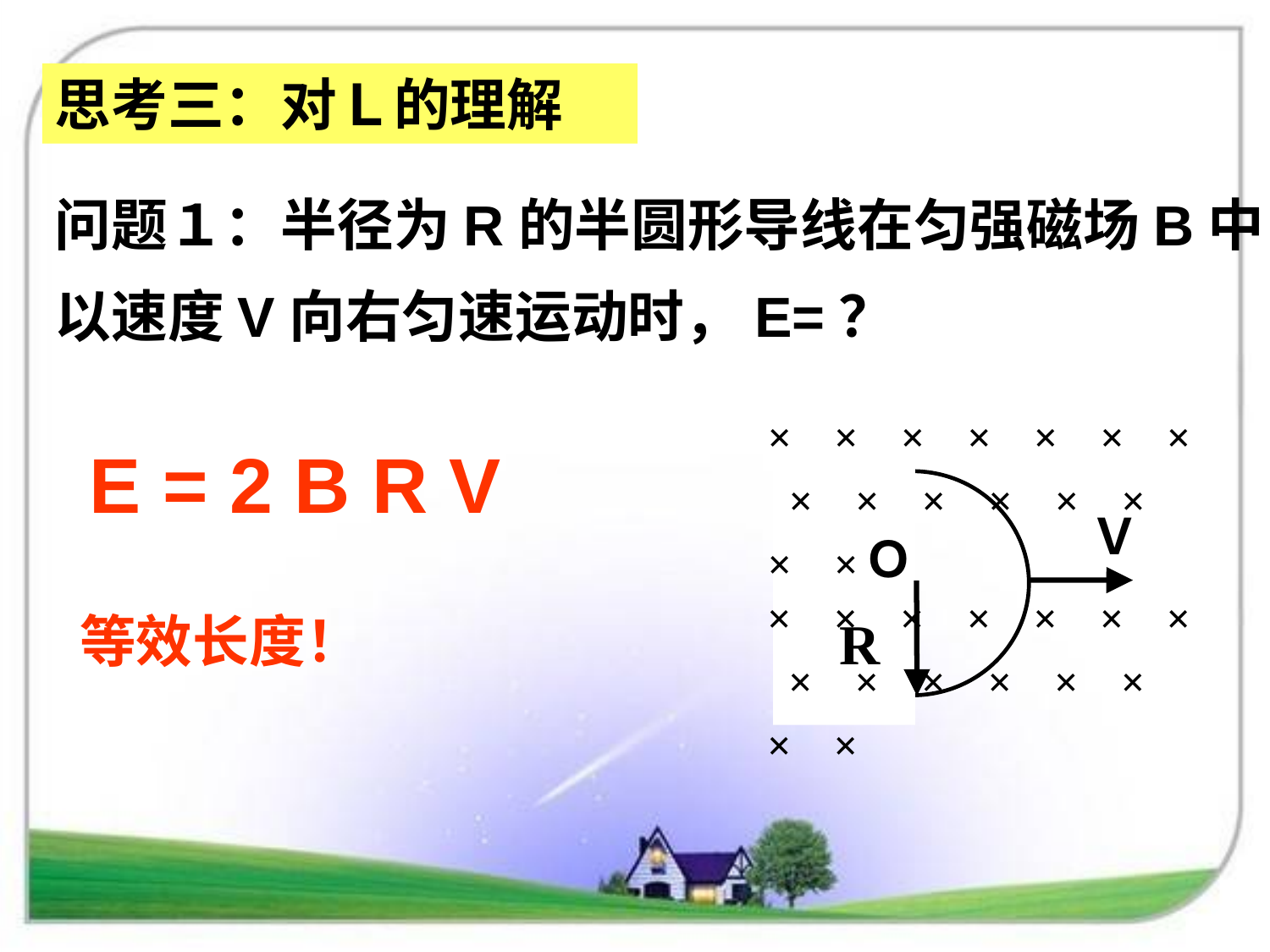

思考三：对Ｌ的理解
问题１：半径为R的半圆形导线在匀强磁场B中，以速度V向右匀速运动时，E=？
×    ×    ×    ×    ×    ×    ×    ×    ×    ×    ×    ×    ×    ×    ×

Ｖ
Ｏ
×    ×    ×    ×    ×    ×    ×    ×    ×    ×    ×    ×    ×    ×    ×

R
E = 2 B R V
等效长度！